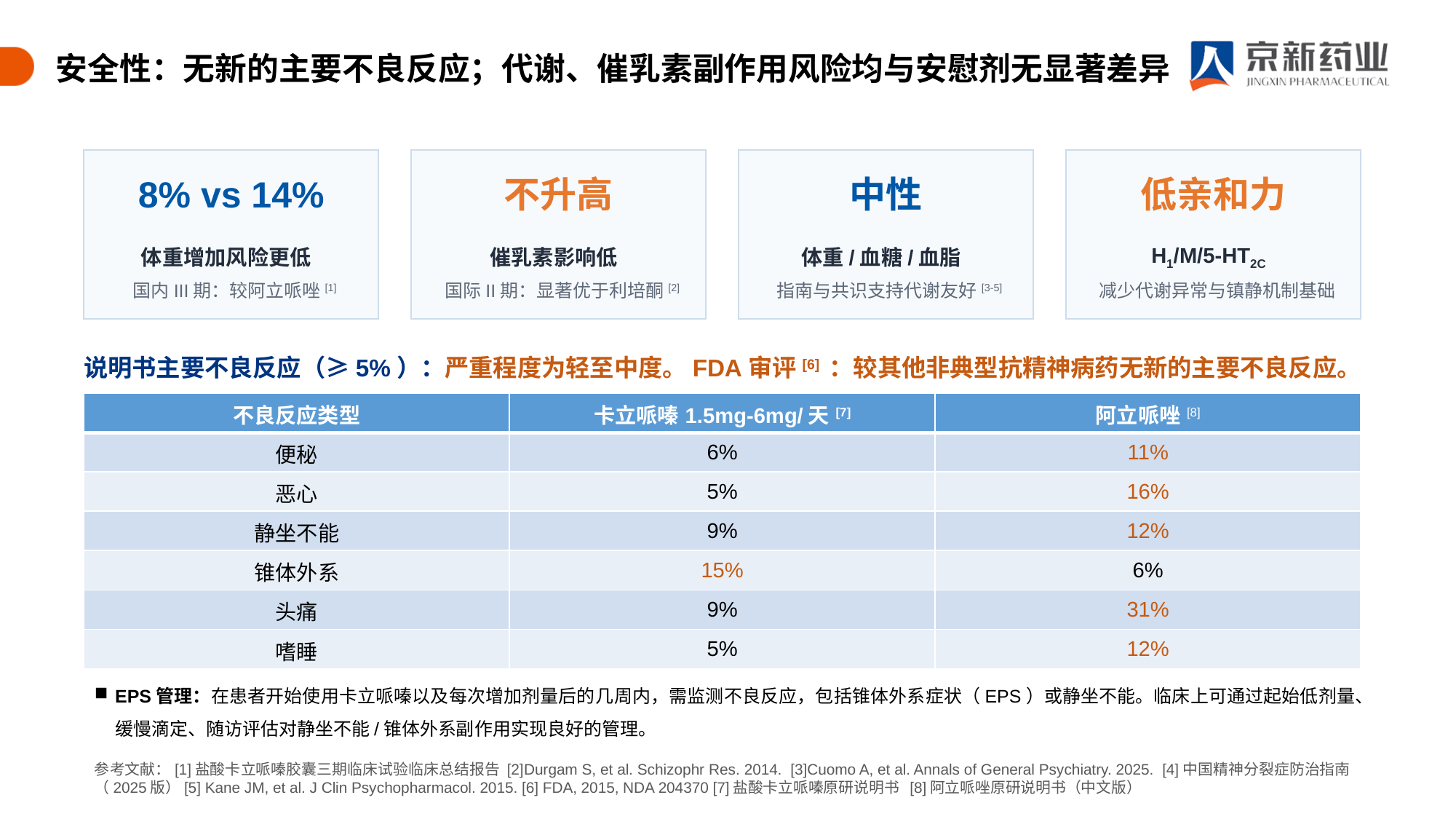

安全性：无新的主要不良反应；代谢、催乳素副作用风险均与安慰剂无显著差异

中性
低亲和力
8% vs 14%
不升高
体重增加风险更低
催乳素影响低
体重/血糖/血脂
H1/M/5-HT2C
国内III期：较阿立哌唑[1]
国际II期：显著优于利培酮[2]
指南与共识支持代谢友好[3-5]
减少代谢异常与镇静机制基础
说明书主要不良反应（≥5%）：严重程度为轻至中度。FDA审评[6] ：较其他非典型抗精神病药无新的主要不良反应。
| 不良反应类型 | 卡立哌嗪1.5mg-6mg/天[7] | 阿立哌唑[8] |
| --- | --- | --- |
| 便秘 | 6% | 11% |
| 恶心 | 5% | 16% |
| 静坐不能 | 9% | 12% |
| 锥体外系 | 15% | 6% |
| 头痛 | 9% | 31% |
| 嗜睡 | 5% | 12% |
EPS管理：在患者开始使用卡立哌嗪以及每次增加剂量后的几周内，需监测不良反应，包括锥体外系症状（EPS）或静坐不能。临床上可通过起始低剂量、缓慢滴定、随访评估对静坐不能/锥体外系副作用实现良好的管理。
参考文献：[1]盐酸卡立哌嗪胶囊三期临床试验临床总结报告 [2]Durgam S, et al. Schizophr Res. 2014.  [3]Cuomo A, et al. Annals of General Psychiatry. 2025.  [4]中国精神分裂症防治指南（2025版）[5] Kane JM, et al. J Clin Psychopharmacol. 2015. [6] FDA, 2015, NDA 204370 [7]盐酸卡立哌嗪原研说明书  [8]阿立哌唑原研说明书（中文版）